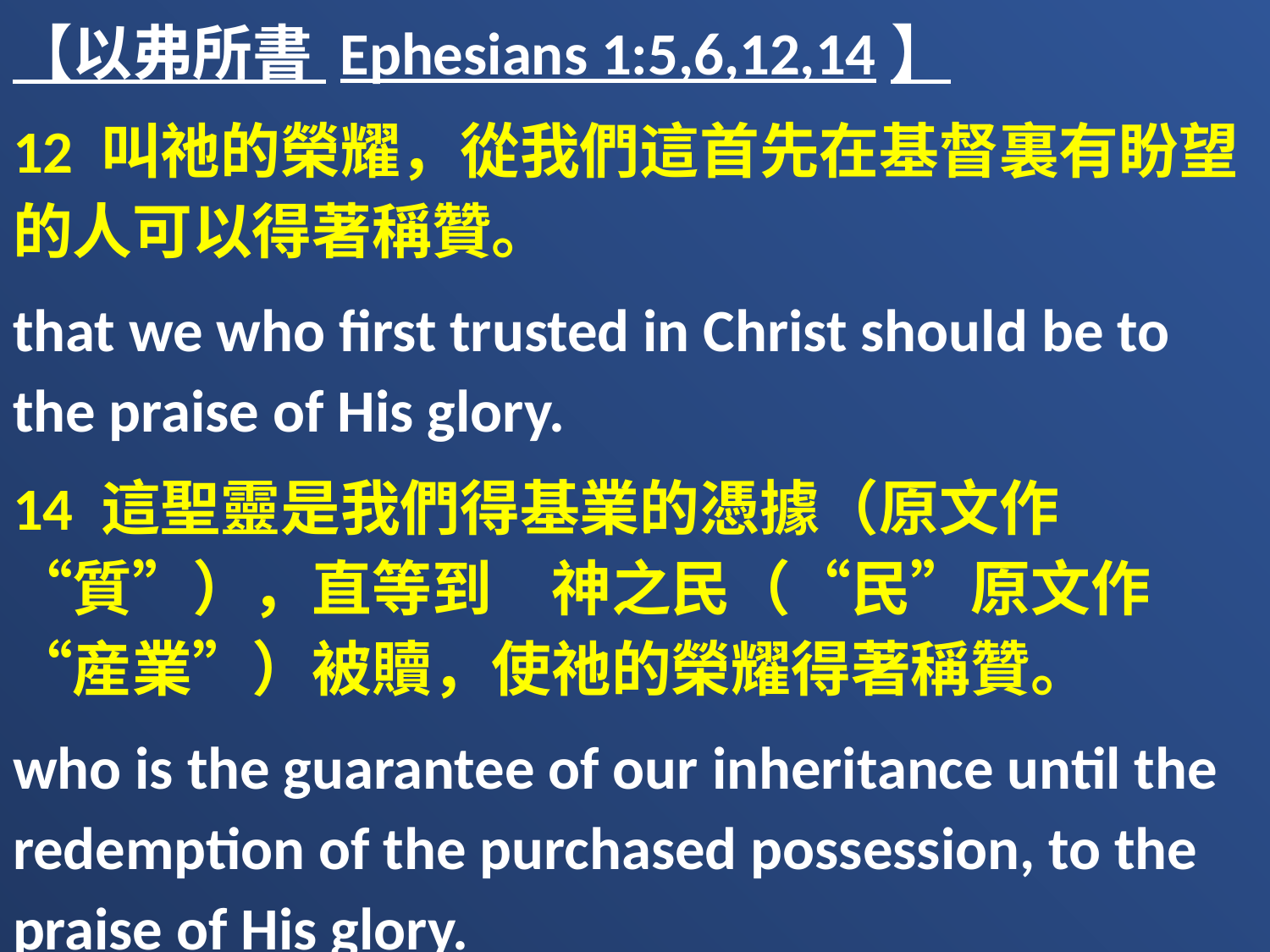

【以弗所書 Ephesians 1:5,6,12,14】
12 叫祂的榮耀，從我們這首先在基督裏有盼望的人可以得著稱贊。
that we who first trusted in Christ should be to the praise of His glory.
14 這聖靈是我們得基業的憑據（原文作“質”），直等到　神之民（“民”原文作“産業”）被贖，使祂的榮耀得著稱贊。
who is the guarantee of our inheritance until the redemption of the purchased possession, to the praise of His glory.